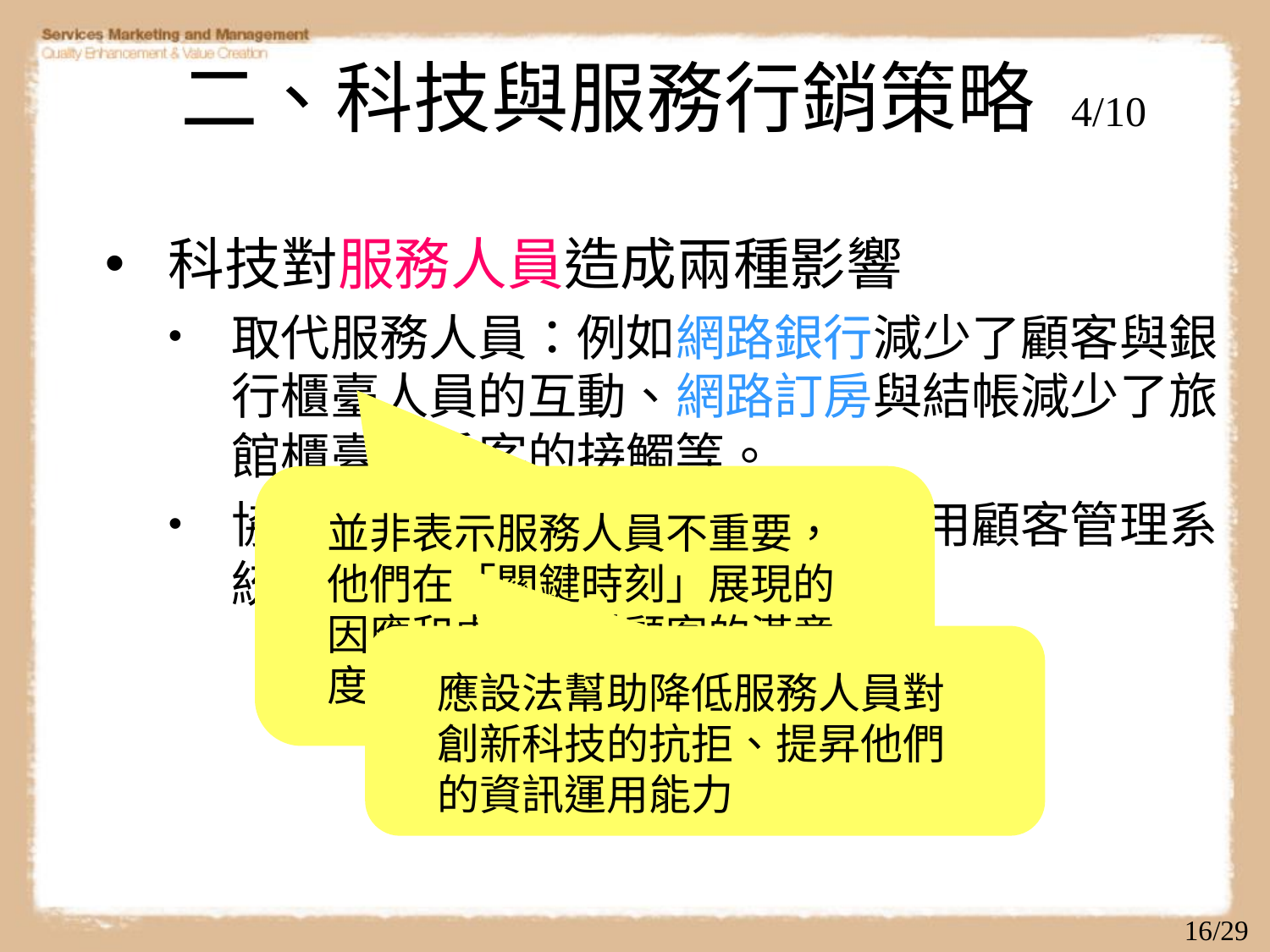

# 二、科技與服務行銷策略 4/10
科技對服務人員造成兩種影響
取代服務人員：例如網路銀行減少了顧客與銀行櫃臺人員的互動、網路訂房與結帳減少了旅館櫃臺與房客的接觸等。
協助服務人員：例如業務人員使用顧客管理系統，整理顧客相關資料。

並非表示服務人員不重要，他們在「關鍵時刻」展現的因應和處理，對顧客的滿意度更顯重要。

應設法幫助降低服務人員對創新科技的抗拒、提昇他們的資訊運用能力